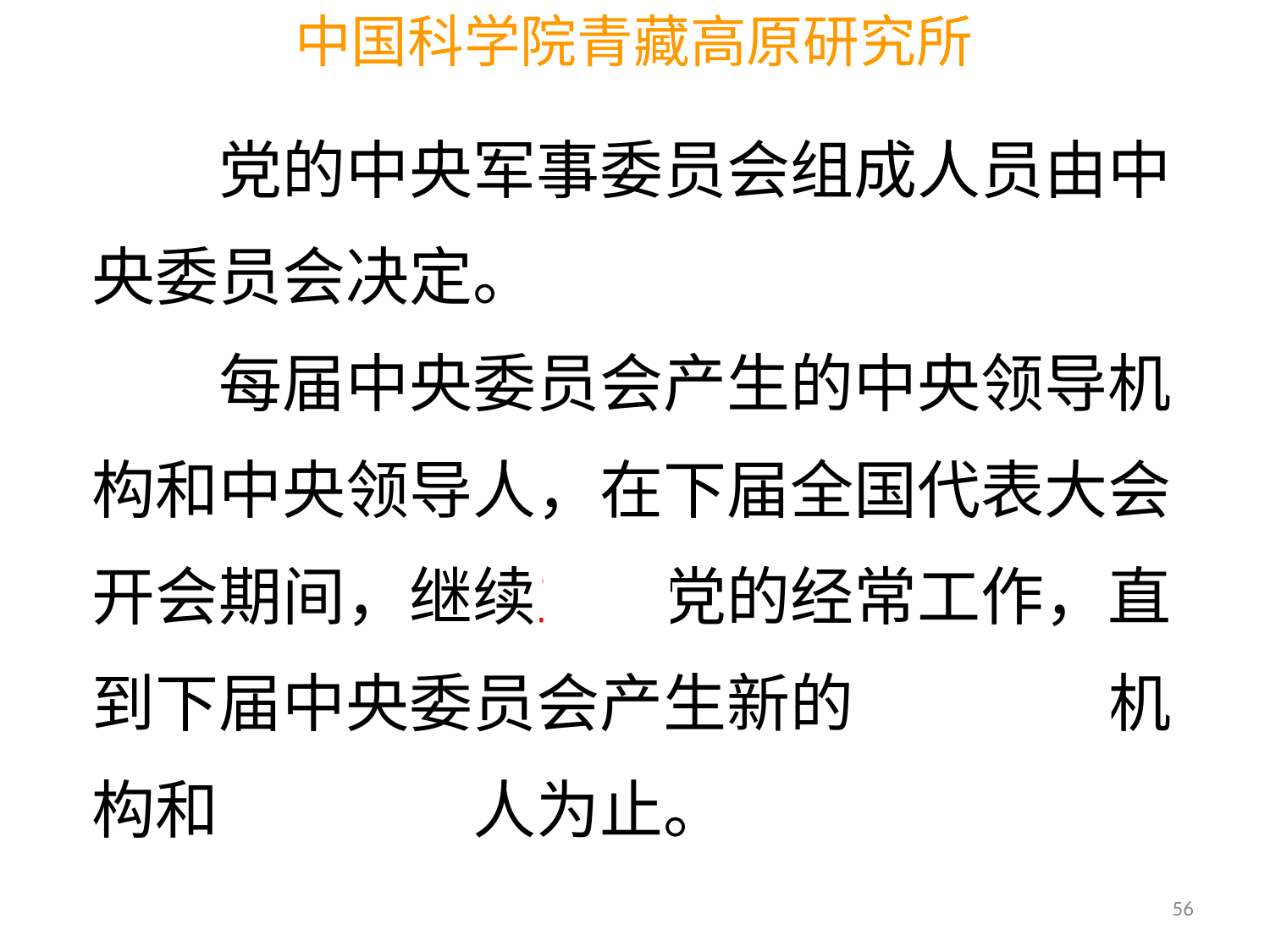

# 党的中央军事委员会组成人员由中央委员会决定。 　　每届中央委员会产生的中央领导机构和中央领导人，在下届全国代表大会开会期间，继续主持党的经常工作，直到下届中央委员会产生新的中央领导机构和中央领导人为止。

56